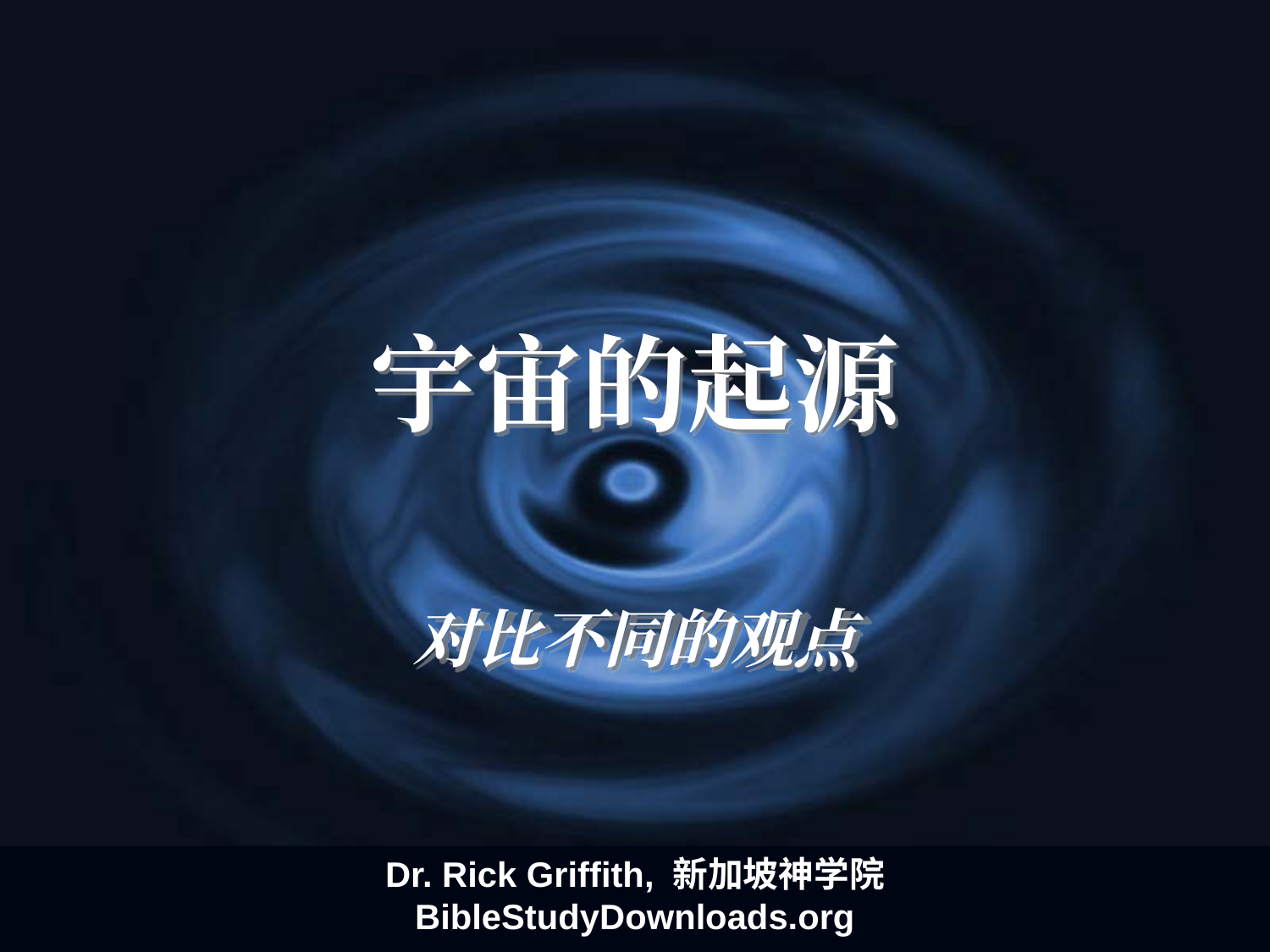

# 宇宙的起源
对比不同的观点
Dr. Rick Griffith, 新加坡神学院
BibleStudyDownloads.org